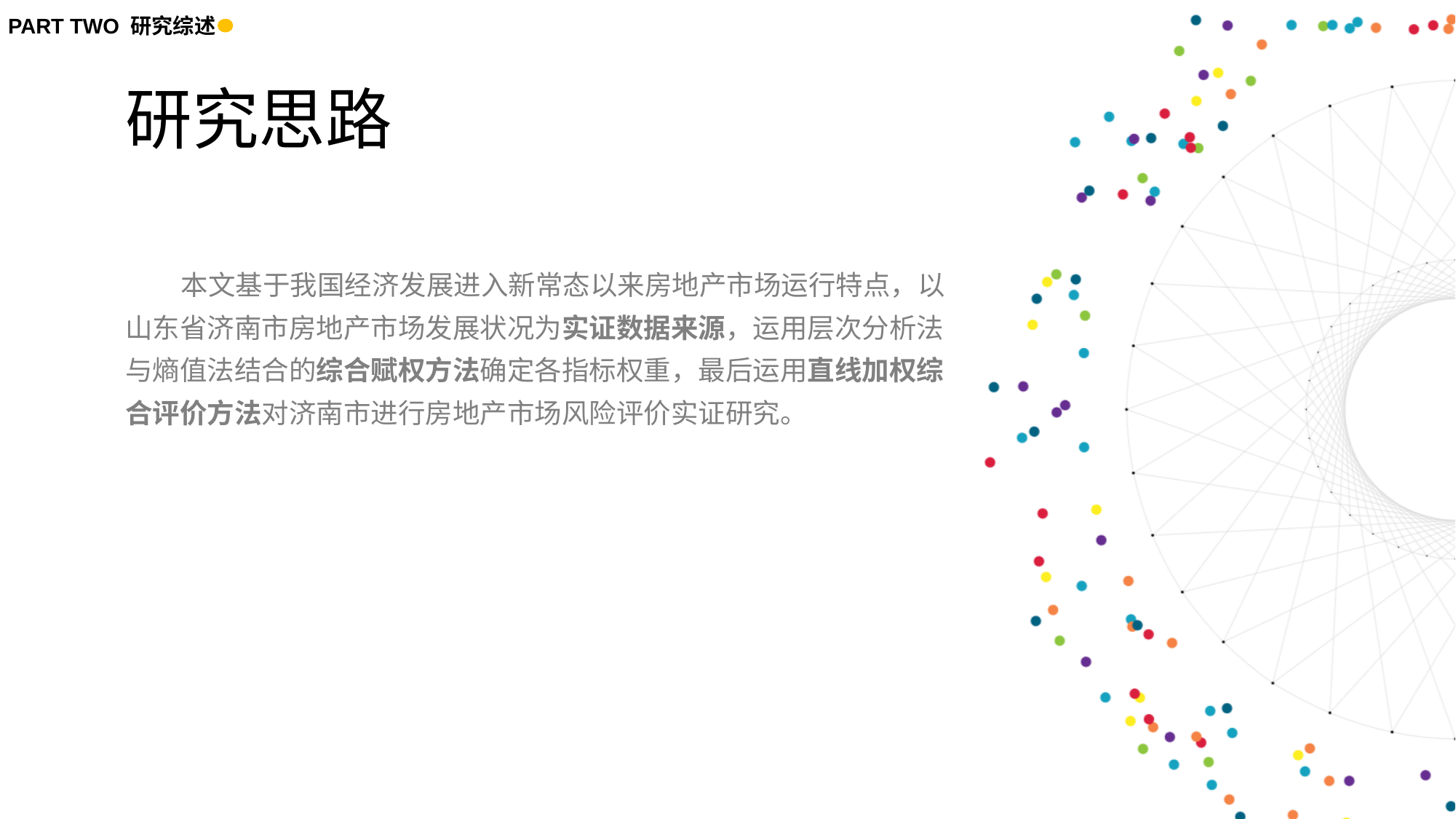

PART TWO 研究综述

研究思路
本文基于我国经济发展进入新常态以来房地产市场运行特点，以山东省济南市房地产市场发展状况为实证数据来源，运用层次分析法与熵值法结合的综合赋权方法确定各指标权重，最后运用直线加权综合评价方法对济南市进行房地产市场风险评价实证研究。